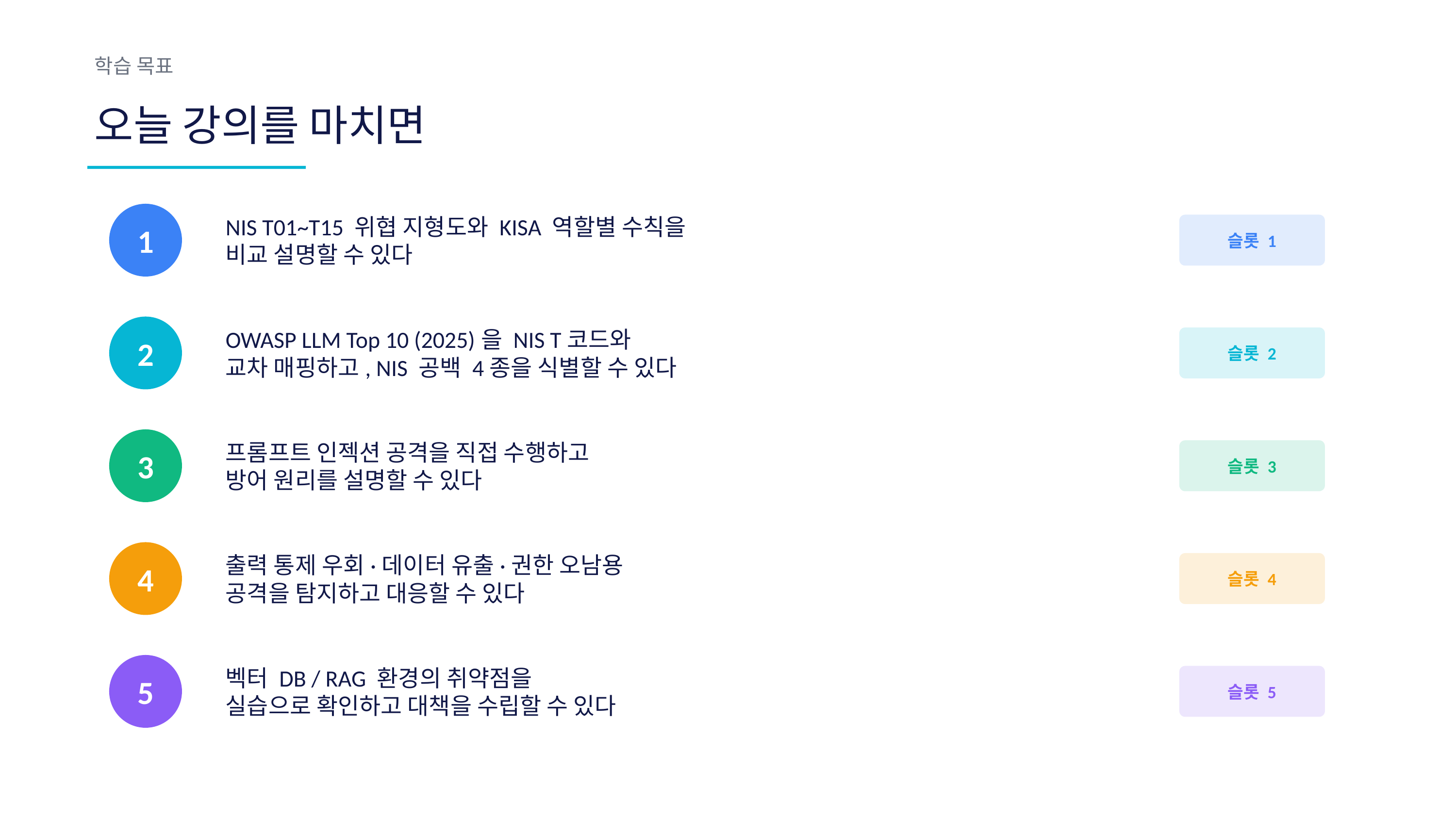

학습 목표
오늘 강의를 마치면

1
NIS T01~T15 위협 지형도와 KISA 역할별 수칙을
비교 설명할 수 있다

슬롯 1

2
OWASP LLM Top 10 (2025)을 NIS T코드와
교차 매핑하고, NIS 공백 4종을 식별할 수 있다

슬롯 2

3
프롬프트 인젝션 공격을 직접 수행하고
방어 원리를 설명할 수 있다

슬롯 3

4
출력 통제 우회·데이터 유출·권한 오남용
공격을 탐지하고 대응할 수 있다

슬롯 4

5
벡터 DB / RAG 환경의 취약점을
실습으로 확인하고 대책을 수립할 수 있다

슬롯 5